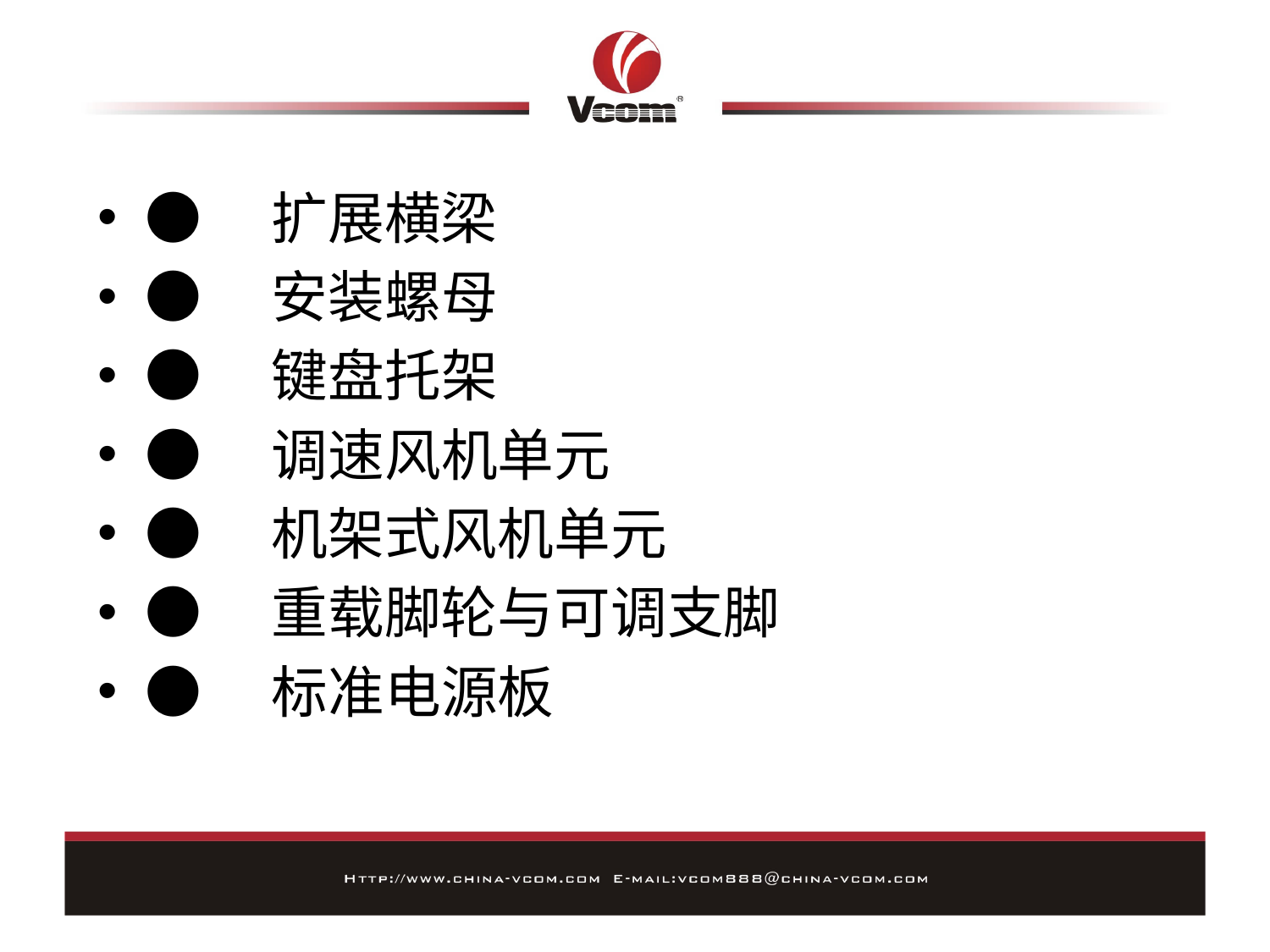

#
●　扩展横梁
●　安装螺母
●　键盘托架
●　调速风机单元
●　机架式风机单元
●　重载脚轮与可调支脚
●　标准电源板